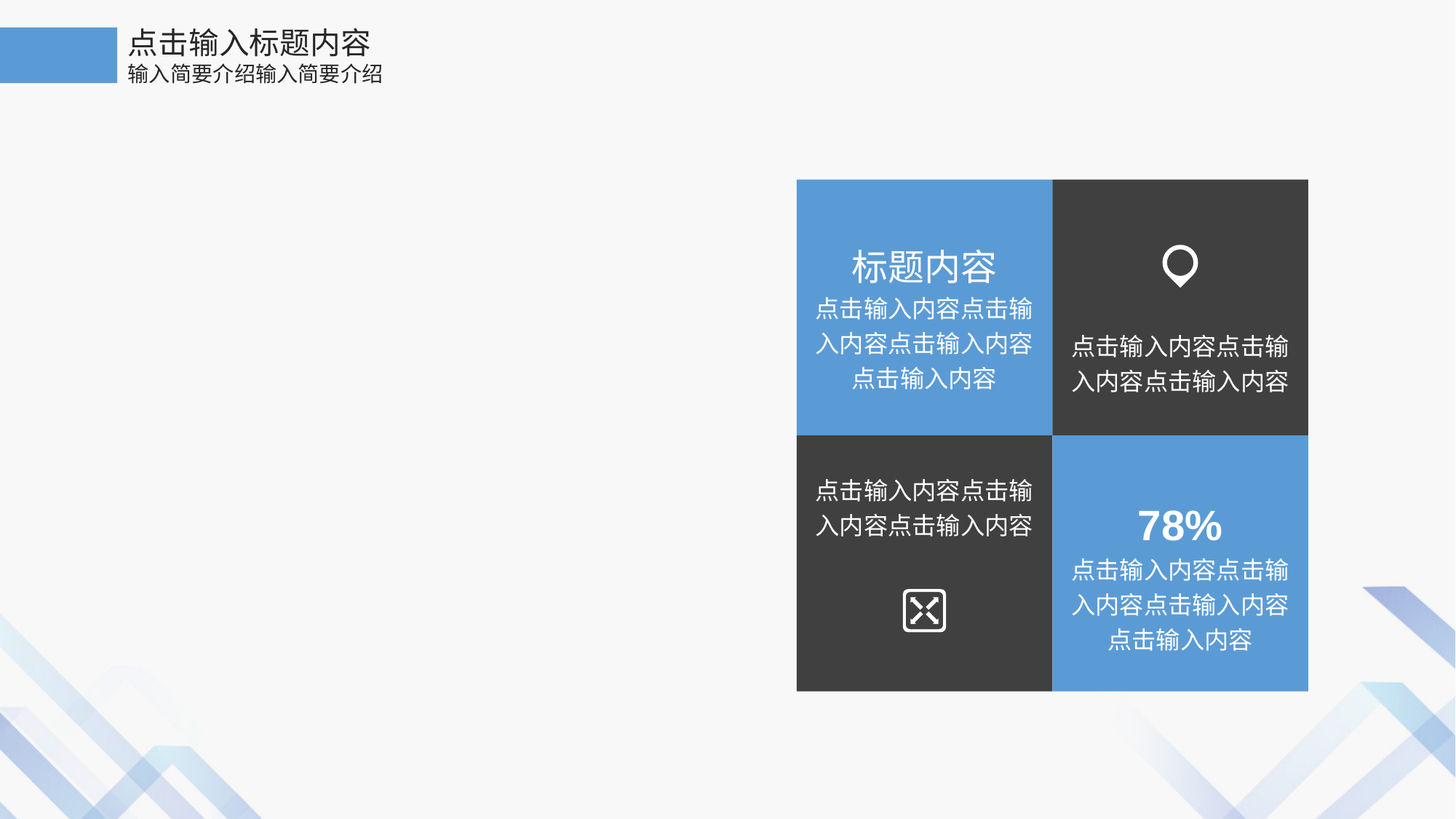

点击输入标题内容
输入简要介绍输入简要介绍

标题内容
点击输入内容点击输入内容点击输入内容点击输入内容
点击输入内容点击输入内容点击输入内容

点击输入内容点击输入内容点击输入内容
78%
点击输入内容点击输入内容点击输入内容点击输入内容